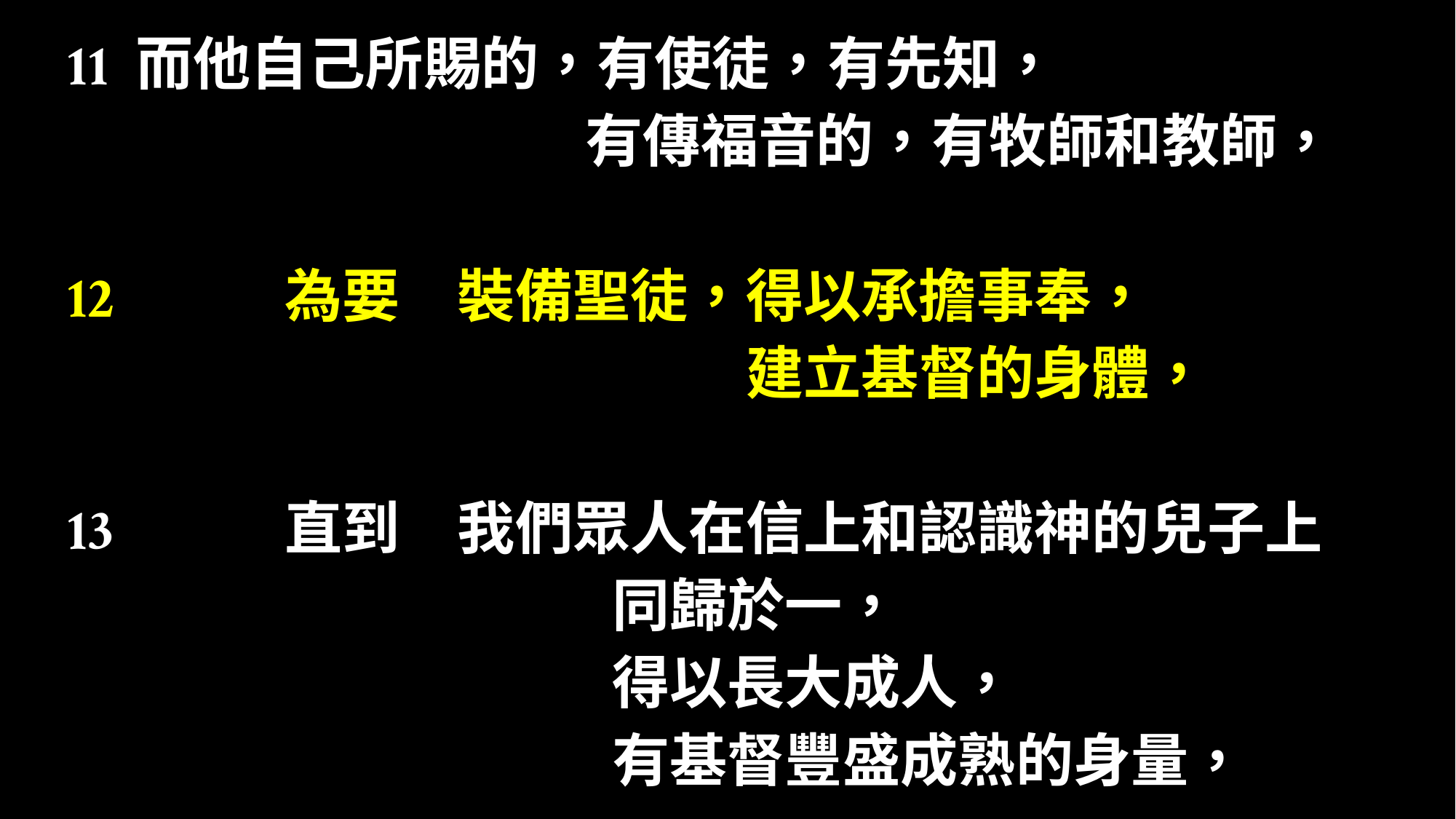

11 而他自己所賜的，有使徒，有先知，
　　　　　　　　　有傳福音的，有牧師和教師，

12 		為要　裝備聖徒，得以承擔事奉，
		　　　　　　　　建立基督的身體，

13		直到　我們眾人在信上和認識神的兒子上
		　　　		同歸於一，
					得以長大成人，
					有基督豐盛成熟的身量，